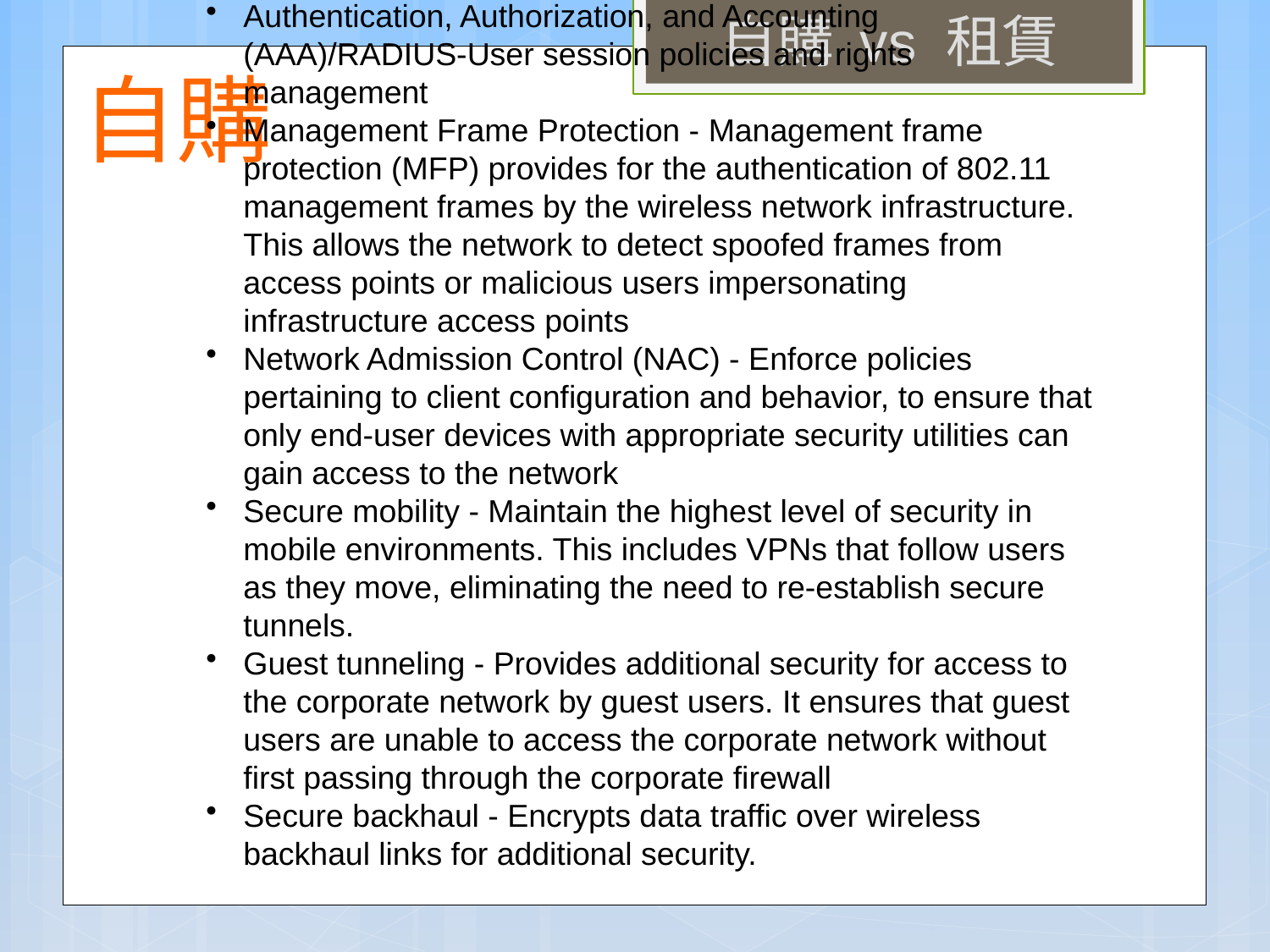

自購 vs 租賃
Wireless Controller System
Shall support Dynamic channel assignment to optimize network coverage and performance based on changing RF conditions
Shall support Interference detection and avoidance to detect interference and recalibrates the network to avoid performance problems
Shall support Load balancing to provide automatic load balancing of users across multiple access points for optimum network performance, even under heavy load.
Shall support Coverage hole detection and correction-Radio Resource Management (RMM) software to detect coverage holes and attempts to correct them by adjusting the power output of access points
Shall support Dynamic power control to dynamically adjust the power output of individual access points to accommodate changing network conditions, helping to ensure predictable wireless performance and availability
Shall support 802.11i Wi-Fi Protected Access 2 (WPA2), WPA, and Wired Equivalent Privacy (WEP)
Shall support 802.1X with multiple Extensible Authentication Protocol (EAP) types-Protected EAP (PEAP), EAP with Transport Layer Security (EAP-TLS), EAP with Tunneled TLS (EAP-TTLS), EAP-SIM
Shall support Management Frame Protection
Shall support RF security-Detect and avoid 802.11 interference and control unwanted RF propagation
Shall support Wireless LAN intrusion prevention, location and correlation to detect rogue devices or potential wireless threats, and locates these devices.
Shall support Identity-based networking and enables enterprises to deliver individualized security policies to wireless users or groups of users include:
Layer 2 security-802.1x, WPA, 802.11i (WPA2)
Layer 3 security (and above)-IPSec, web authentication
VLAN assignments
Access control lists (ACLs) -IP restrictions, protocol types, port, and differentiated services code point (DSCP) value
QoS-multiple service levels, bandwidth contracts, traffic shaping and RF utilization
Authentication, Authorization, and Accounting (AAA)/RADIUS-User session policies and rights management
Management Frame Protection - Management frame protection (MFP) provides for the authentication of 802.11 management frames by the wireless network infrastructure. This allows the network to detect spoofed frames from access points or malicious users impersonating infrastructure access points
Network Admission Control (NAC) - Enforce policies pertaining to client configuration and behavior, to ensure that only end-user devices with appropriate security utilities can gain access to the network
Secure mobility - Maintain the highest level of security in mobile environments. This includes VPNs that follow users as they move, eliminating the need to re-establish secure tunnels.
Guest tunneling - Provides additional security for access to the corporate network by guest users. It ensures that guest users are unable to access the corporate network without first passing through the corporate firewall
Secure backhaul - Encrypts data traffic over wireless backhaul links for additional security.
自購